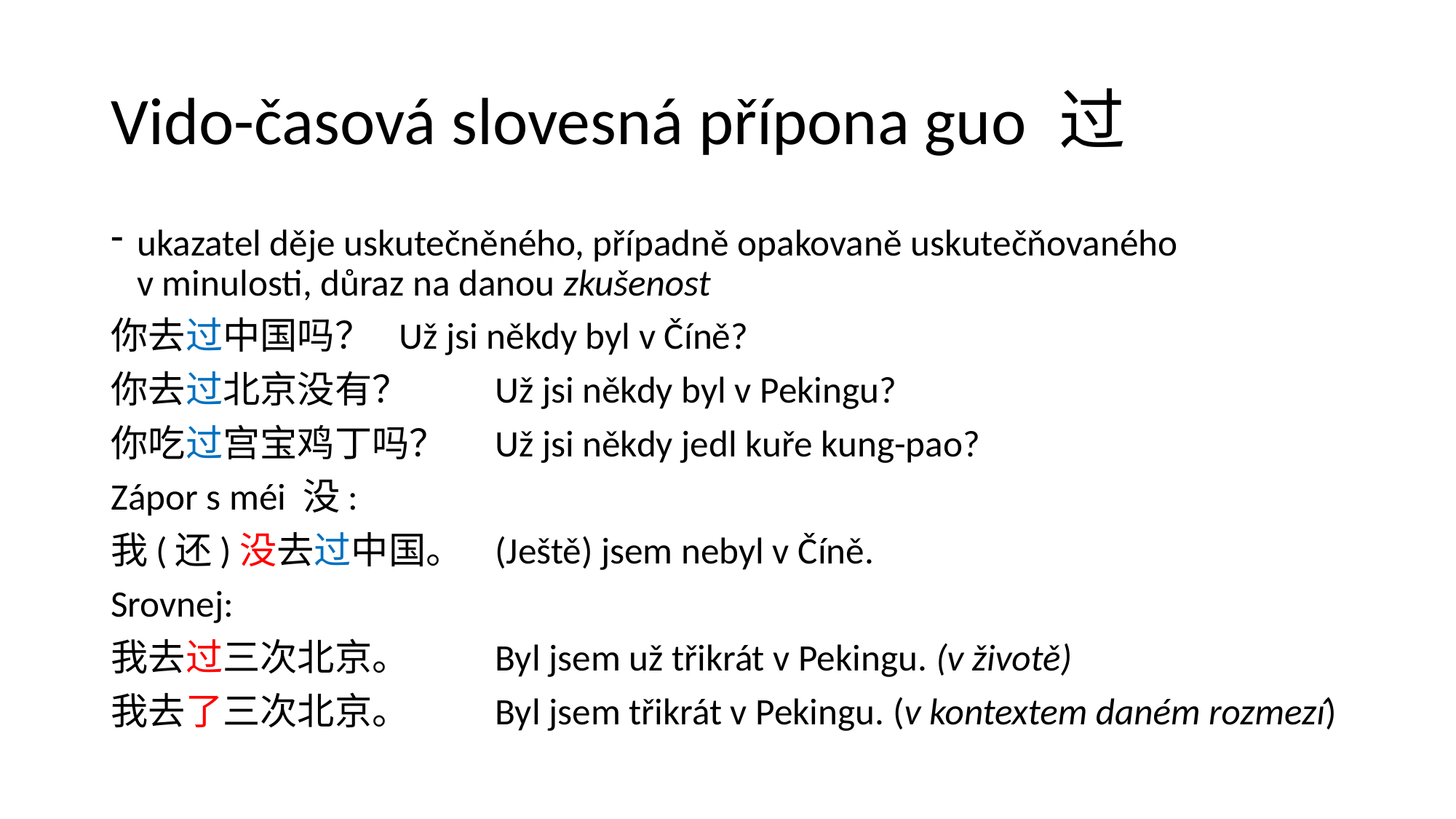

# Vido-časová slovesná přípona guo 过
ukazatel děje uskutečněného, případně opakovaně uskutečňovaného v minulosti, důraz na danou zkušenost
你去过中国吗？		Už jsi někdy byl v Číně?
你去过北京没有？		Už jsi někdy byl v Pekingu?
你吃过宫宝鸡丁吗？	Už jsi někdy jedl kuře kung-pao?
Zápor s méi 没:
我(还)没去过中国。	(Ještě) jsem nebyl v Číně.
Srovnej:
我去过三次北京。	Byl jsem už třikrát v Pekingu. (v životě)
我去了三次北京。	Byl jsem třikrát v Pekingu. (v kontextem daném rozmezí)